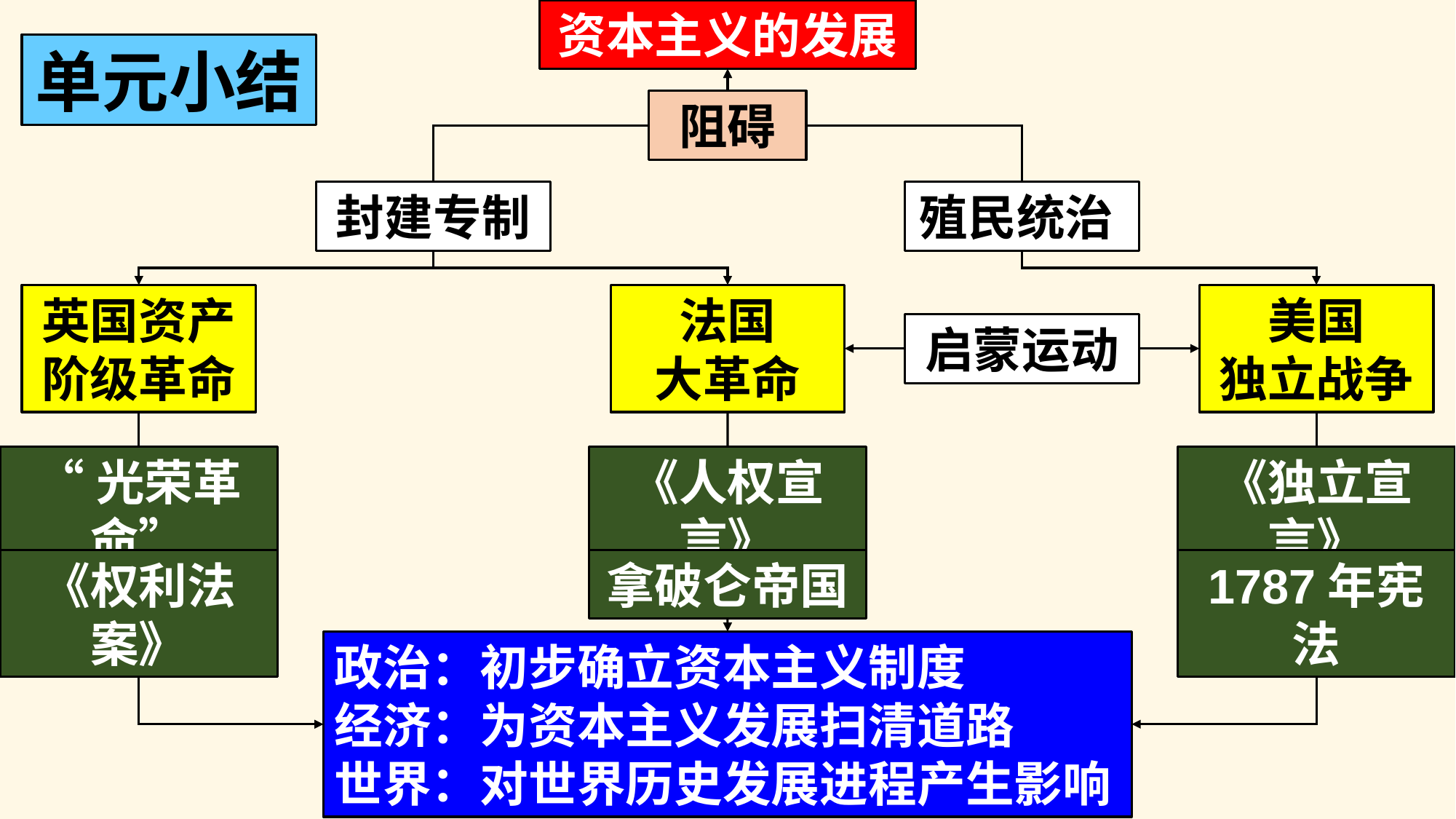

资本主义的发展
单元小结
阻碍
封建专制
殖民统治
英国资产阶级革命
法国
大革命
美国
独立战争
启蒙运动
“光荣革命”
《人权宣言》
《独立宣言》
《权利法案》
拿破仑帝国
1787年宪法
政治：初步确立资本主义制度
经济：为资本主义发展扫清道路
世界：对世界历史发展进程产生影响